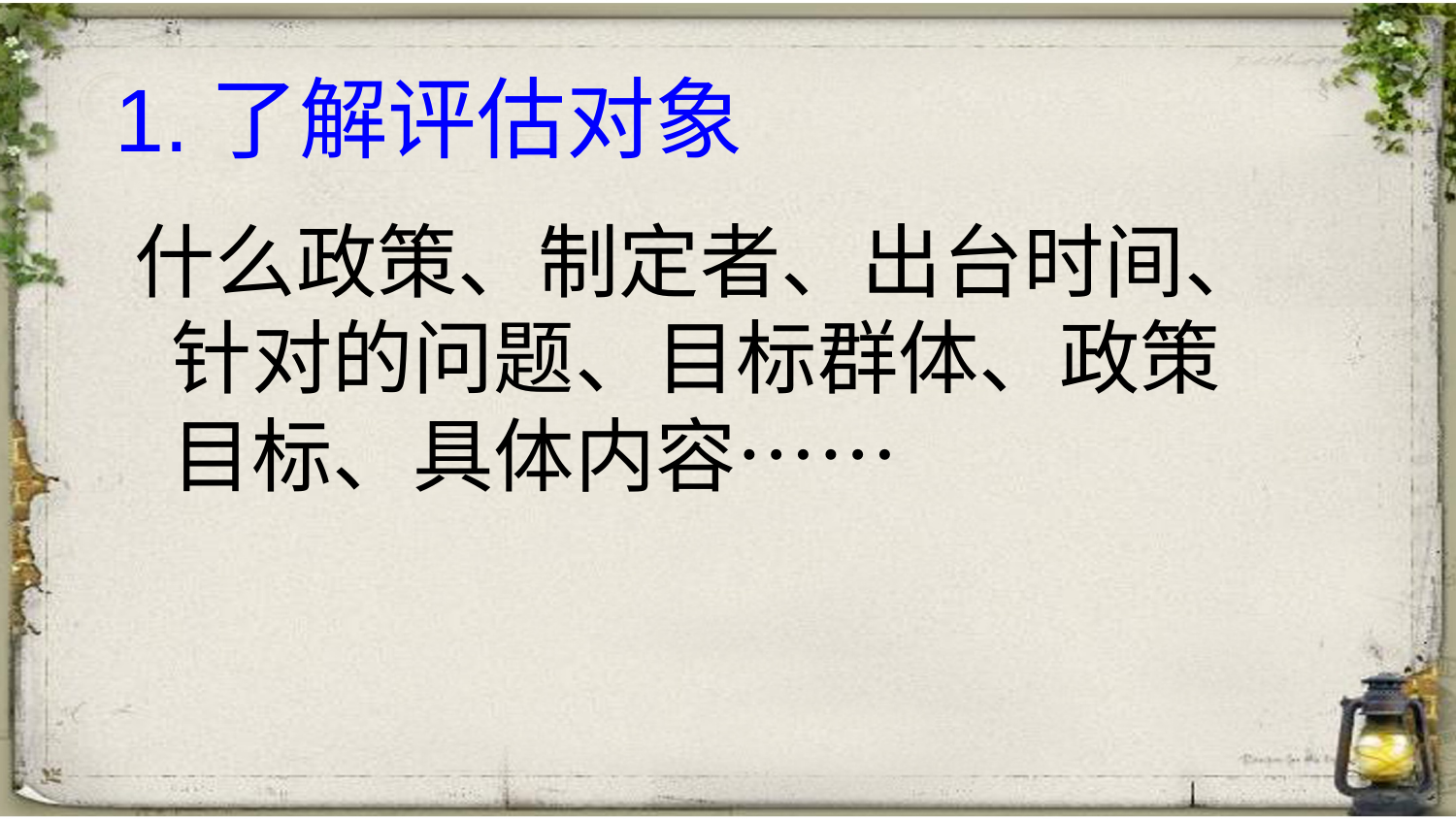

# 1.了解评估对象
什么政策、制定者、出台时间、针对的问题、目标群体、政策目标、具体内容……